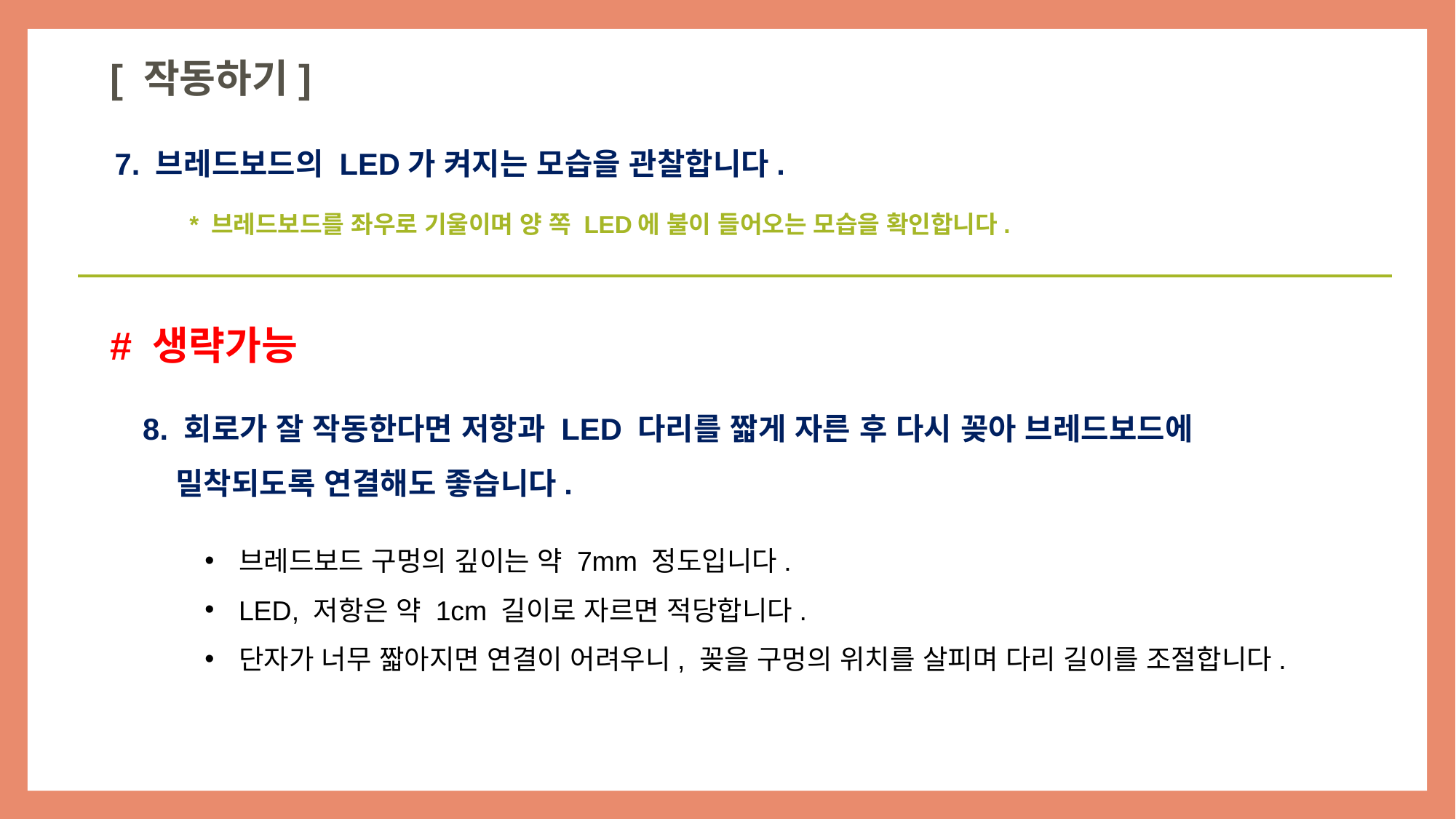

[ 작동하기]
7. 브레드보드의 LED가 켜지는 모습을 관찰합니다.
* 브레드보드를 좌우로 기울이며 양 쪽 LED에 불이 들어오는 모습을 확인합니다.
# 생략가능
8. 회로가 잘 작동한다면 저항과 LED 다리를 짧게 자른 후 다시 꽂아 브레드보드에
   밀착되도록 연결해도 좋습니다.
브레드보드 구멍의 깊이는 약 7mm 정도입니다.
LED, 저항은 약 1cm 길이로 자르면 적당합니다.
단자가 너무 짧아지면 연결이 어려우니, 꽂을 구멍의 위치를 살피며 다리 길이를 조절합니다.